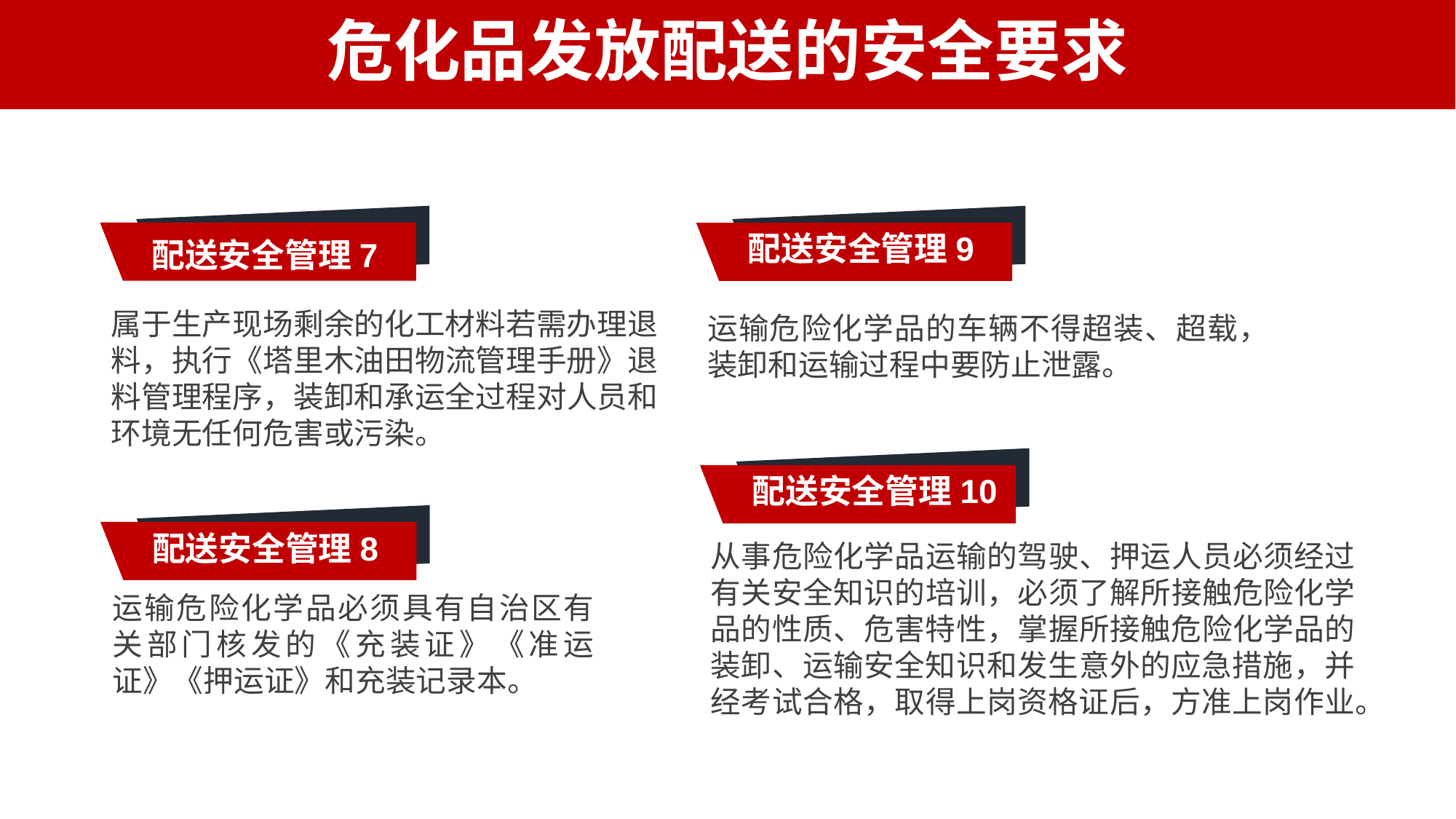

配送安全管理9

配送安全管理7
属于生产现场剩余的化工材料若需办理退料，执行《塔里木油田物流管理手册》退料管理程序，装卸和承运全过程对人员和环境无任何危害或污染。
运输危险化学品的车辆不得超装、超载，装卸和运输过程中要防止泄露。

配送安全管理10

配送安全管理8

从事危险化学品运输的驾驶、押运人员必须经过有关安全知识的培训，必须了解所接触危险化学品的性质、危害特性，掌握所接触危险化学品的装卸、运输安全知识和发生意外的应急措施，并经考试合格，取得上岗资格证后，方准上岗作业。
运输危险化学品必须具有自治区有关部门核发的《充装证》《准运证》《押运证》和充装记录本。